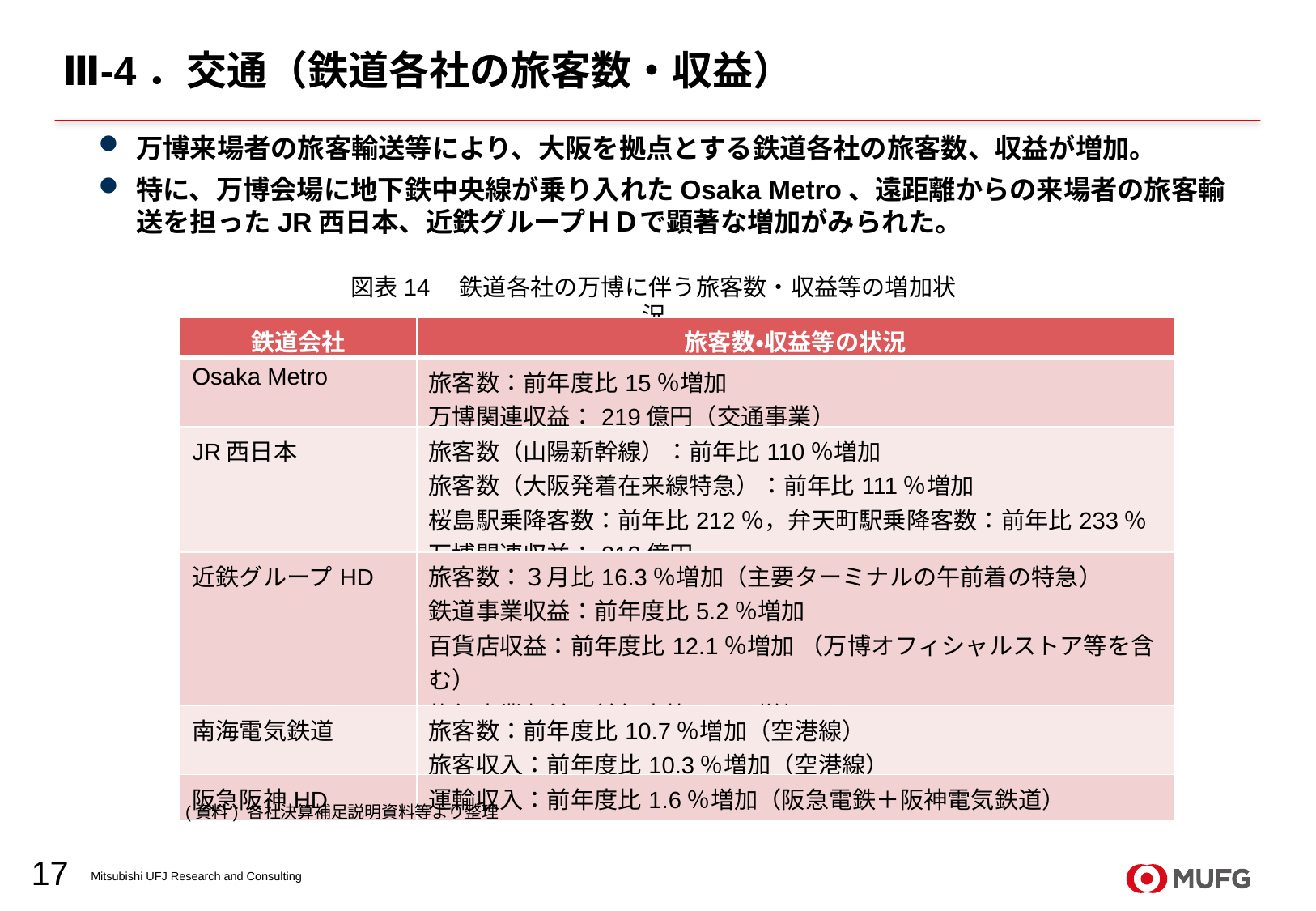

# Ⅲ-4．交通（鉄道各社の旅客数・収益）

万博来場者の旅客輸送等により、大阪を拠点とする鉄道各社の旅客数、収益が増加。
特に、万博会場に地下鉄中央線が乗り入れたOsaka Metro、遠距離からの来場者の旅客輸送を担ったJR西日本、近鉄グループＨＤで顕著な増加がみられた。
図表14　鉄道各社の万博に伴う旅客数・収益等の増加状況
| 鉄道会社 | 旅客数・収益等の状況 |
| --- | --- |
| Osaka Metro | 旅客数：前年度比15％増加 万博関連収益：219億円（交通事業） |
| JR西日本 | 旅客数（山陽新幹線）：前年比110％増加 旅客数（大阪発着在来線特急）：前年比111％増加 桜島駅乗降客数：前年比212％，弁天町駅乗降客数：前年比233％ 万博関連収益：212億円 |
| 近鉄グループHD | 旅客数：３月比16.3％増加（主要ターミナルの午前着の特急） 鉄道事業収益：前年度比5.2％増加 百貨店収益：前年度比12.1％増加 （万博オフィシャルストア等を含む） 旅行事業収益：前年度比9.5％増加 |
| 南海電気鉄道 | 旅客数：前年度比10.7％増加（空港線） 旅客収入：前年度比10.3％増加（空港線） |
| 阪急阪神HD | 運輸収入：前年度比1.6％増加（阪急電鉄＋阪神電気鉄道） |
※ 鉄道各社の発表資料から抜粋して整理中
(資料) 各社決算補足説明資料等より整理